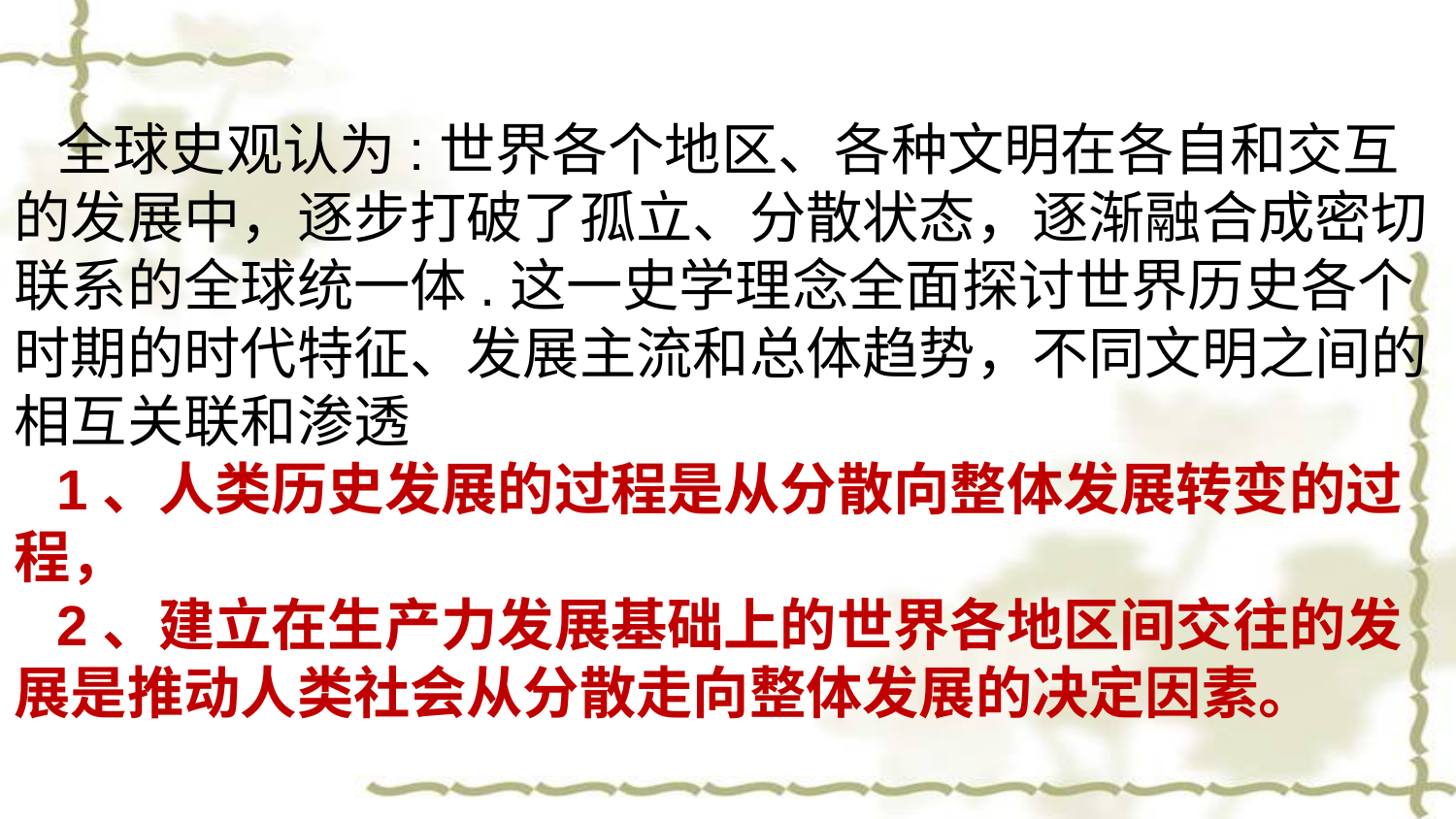

全球史观认为:世界各个地区、各种文明在各自和交互的发展中，逐步打破了孤立、分散状态，逐渐融合成密切联系的全球统一体.这一史学理念全面探讨世界历史各个时期的时代特征、发展主流和总体趋势，不同文明之间的相互关联和渗透
1、人类历史发展的过程是从分散向整体发展转变的过程，
2、建立在生产力发展基础上的世界各地区间交往的发展是推动人类社会从分散走向整体发展的决定因素。